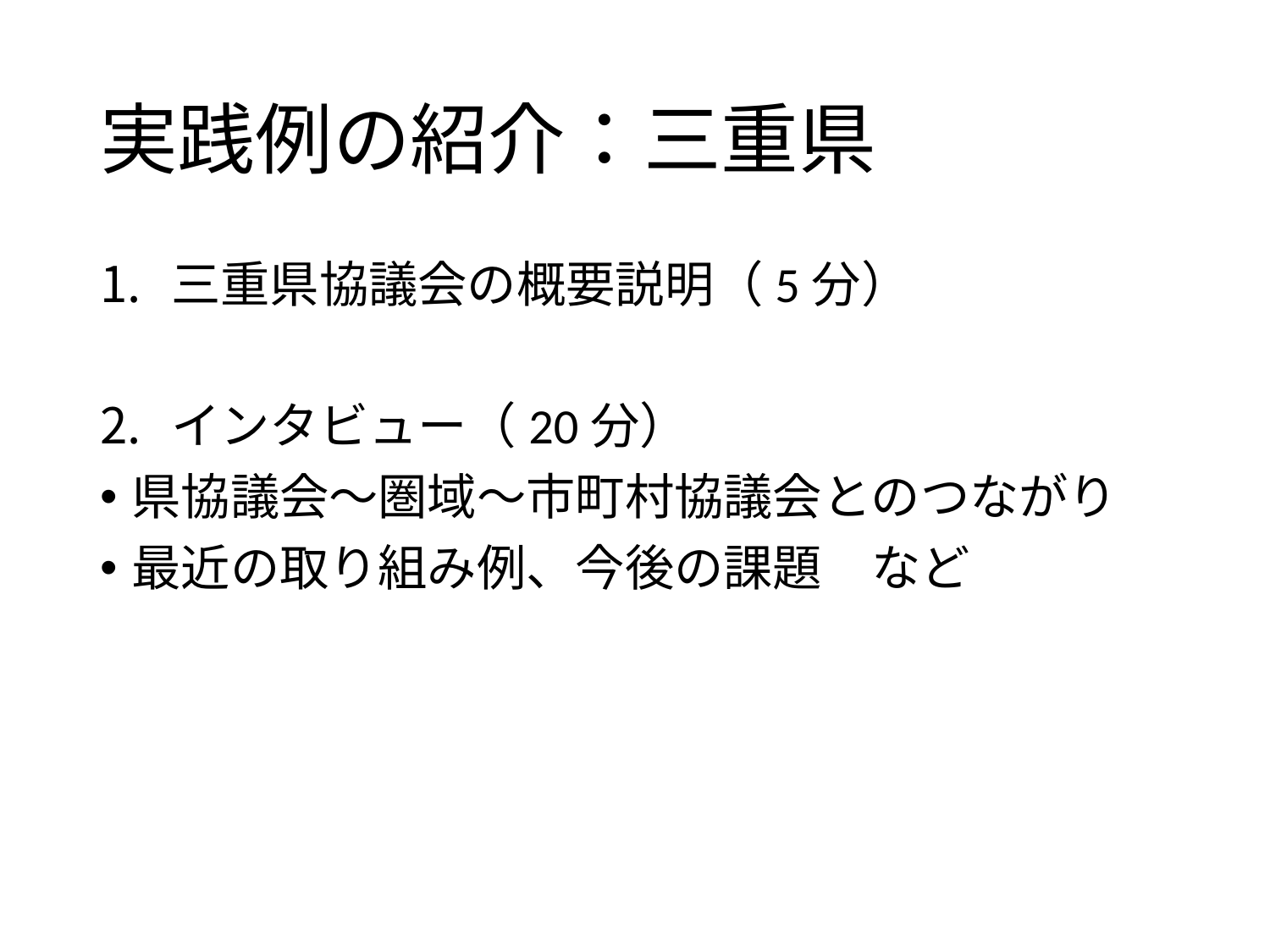

# 実践例の紹介：三重県
三重県協議会の概要説明（5分）

インタビュー（20分）
県協議会～圏域～市町村協議会とのつながり
最近の取り組み例、今後の課題　など